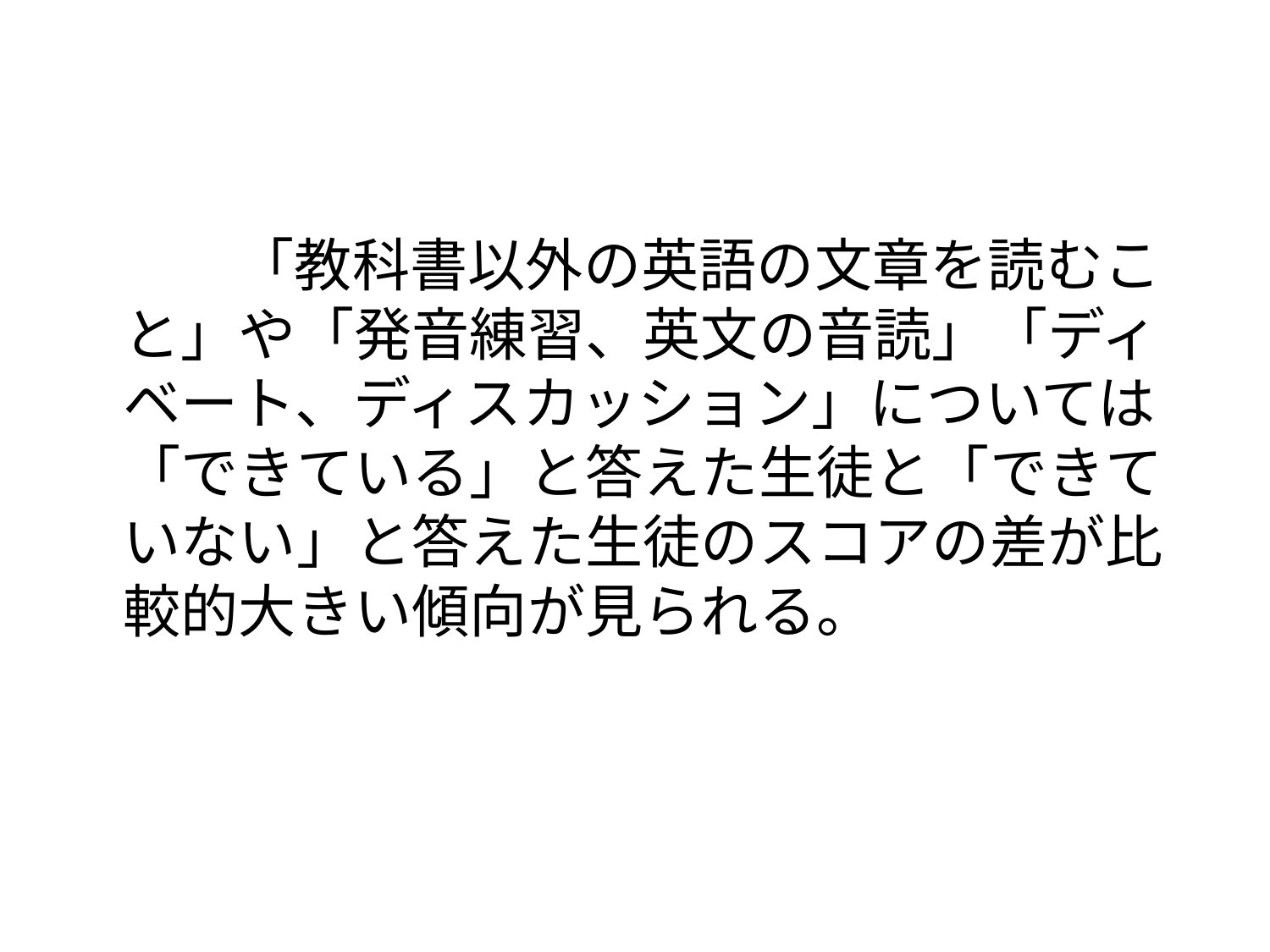

#
　　　「教科書以外の英語の文章を読むこと」や「発音練習、英文の音読」「ディベート、ディスカッション」については「できている」と答えた生徒と「できていない」と答えた生徒のスコアの差が比較的大きい傾向が見られる。